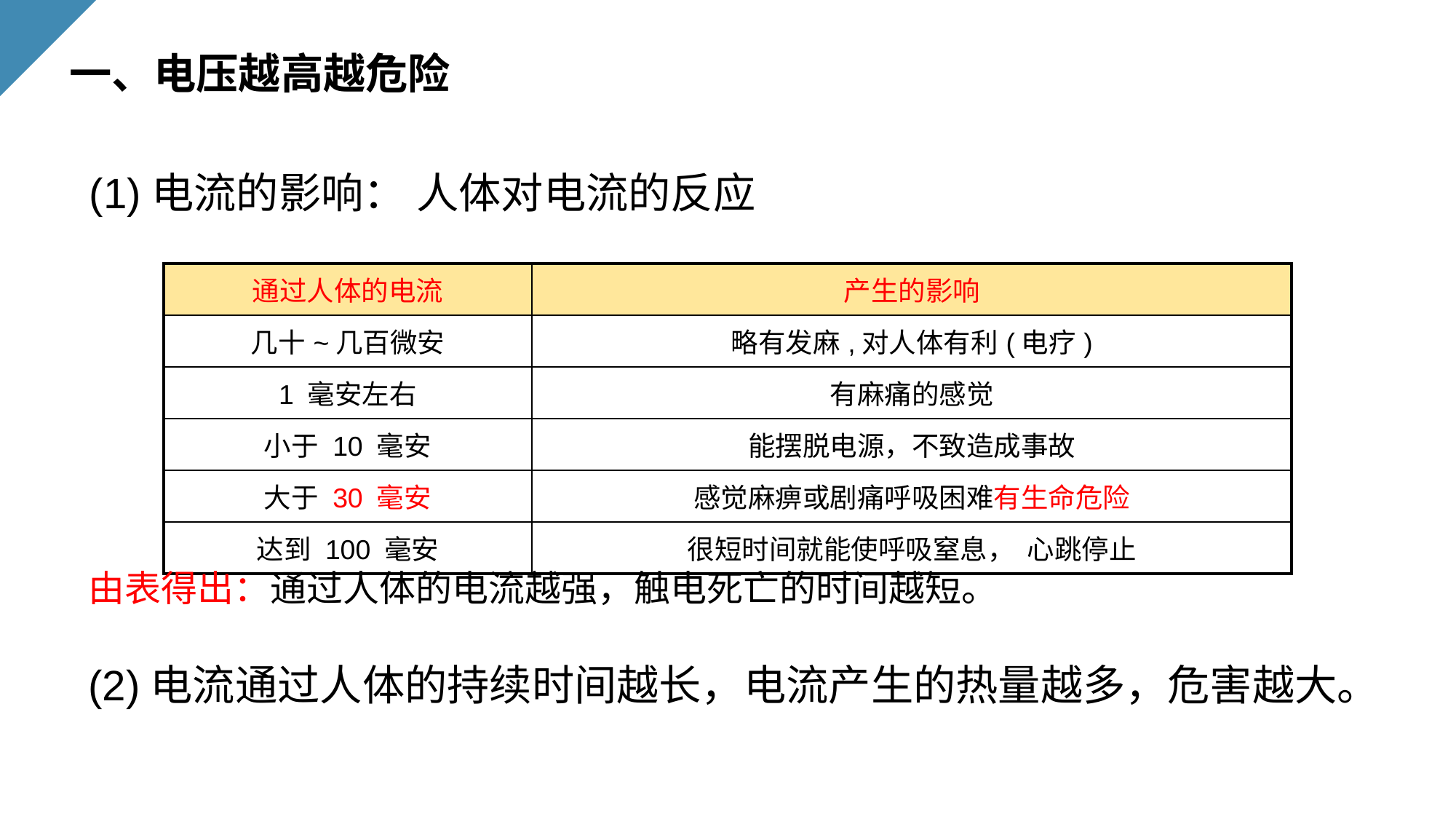

一、电压越高越危险
(1)电流的影响：
人体对电流的反应
| 通过人体的电流 | 产生的影响 |
| --- | --- |
| 几十~几百微安 | 略有发麻,对人体有利(电疗) |
| 1 毫安左右 | 有麻痛的感觉 |
| 小于 10 毫安 | 能摆脱电源，不致造成事故 |
| 大于 30 毫安 | 感觉麻痹或剧痛呼吸困难有生命危险 |
| 达到 100 毫安 | 很短时间就能使呼吸窒息， 心跳停止 |
由表得出：通过人体的电流越强，触电死亡的时间越短。
(2)电流通过人体的持续时间越长，电流产生的热量越多，危害越大。